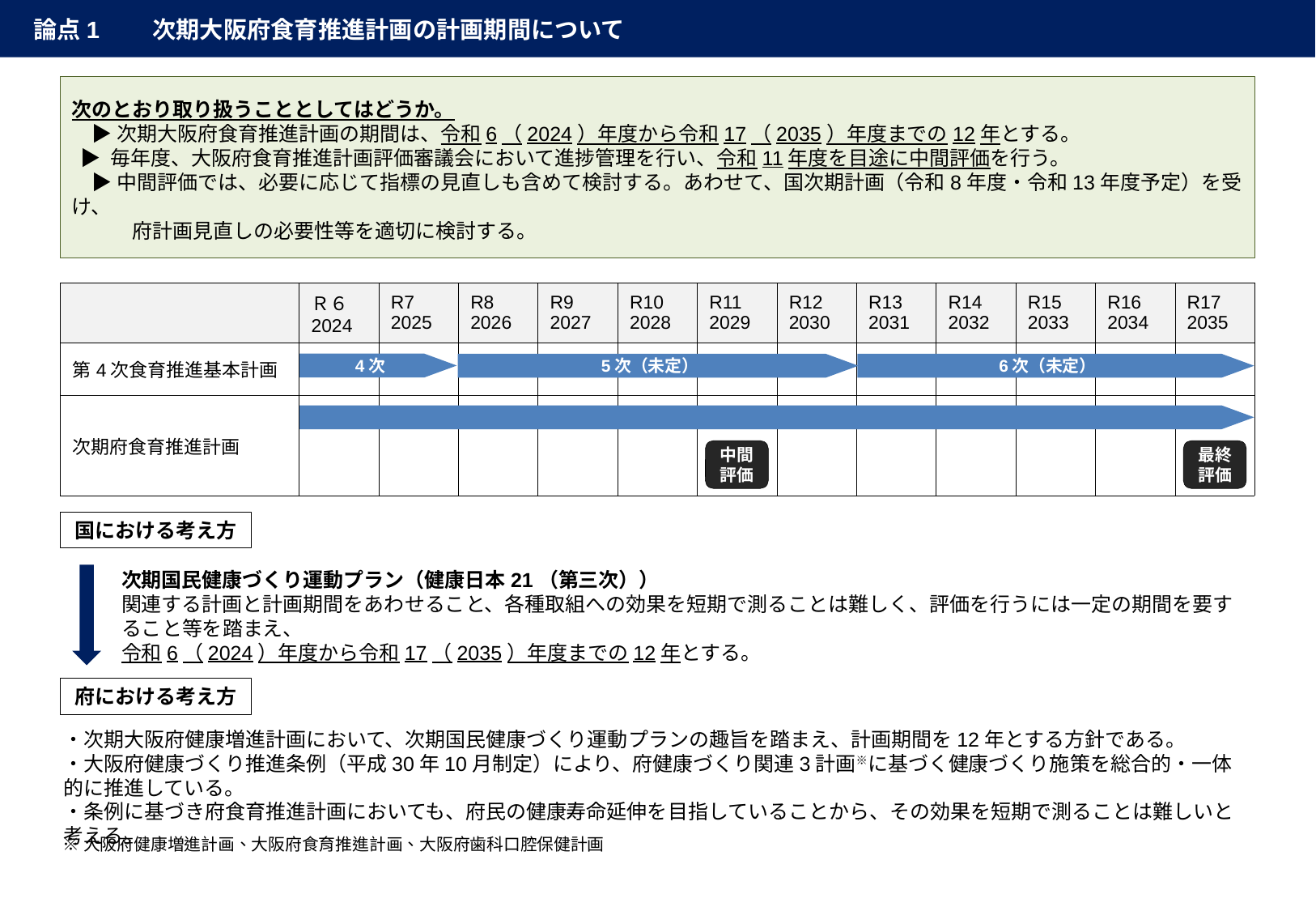

論点1　　次期大阪府食育推進計画の計画期間について
次のとおり取り扱うこととしてはどうか。
　▶ 次期大阪府食育推進計画の期間は、令和6（2024）年度から令和17（2035）年度までの12年とする。
  ▶ 毎年度、大阪府食育推進計画評価審議会において進捗管理を行い、令和11年度を目途に中間評価を行う。
　▶ 中間評価では、必要に応じて指標の見直しも含めて検討する。あわせて、国次期計画（令和8年度・令和13年度予定）を受け、
　　　府計画見直しの必要性等を適切に検討する。
|  | Ｒ６ 2024 | R7 2025 | R8 2026 | R9 2027 | R10 2028 | R11 2029 | R12 2030 | R13 2031 | R14 2032 | R15 2033 | R16 2034 | R17 2035 |
| --- | --- | --- | --- | --- | --- | --- | --- | --- | --- | --- | --- | --- |
| 第4次食育推進基本計画 |  |  |  |  |  |  |  |  |  |  |  |  |
| 次期府食育推進計画 |  |  |  |  |  |  |  |  |  |  |  |  |
4次
5次（未定）
6次（未定）

中間
評価
最終
評価
国における考え方
次期国民健康づくり運動プラン（健康日本21（第三次））
関連する計画と計画期間をあわせること、各種取組への効果を短期で測ることは難しく、評価を行うには一定の期間を要すること等を踏まえ、
令和6（2024）年度から令和17（2035）年度までの12年とする。

府における考え方
・次期大阪府健康増進計画において、次期国民健康づくり運動プランの趣旨を踏まえ、計画期間を12年とする方針である。
・大阪府健康づくり推進条例（平成30年10月制定）により、府健康づくり関連3計画※に基づく健康づくり施策を総合的・一体的に推進している。
・条例に基づき府食育推進計画においても、府民の健康寿命延伸を目指していることから、その効果を短期で測ることは難しいと考える。
※大阪府健康増進計画、大阪府食育推進計画、大阪府歯科口腔保健計画